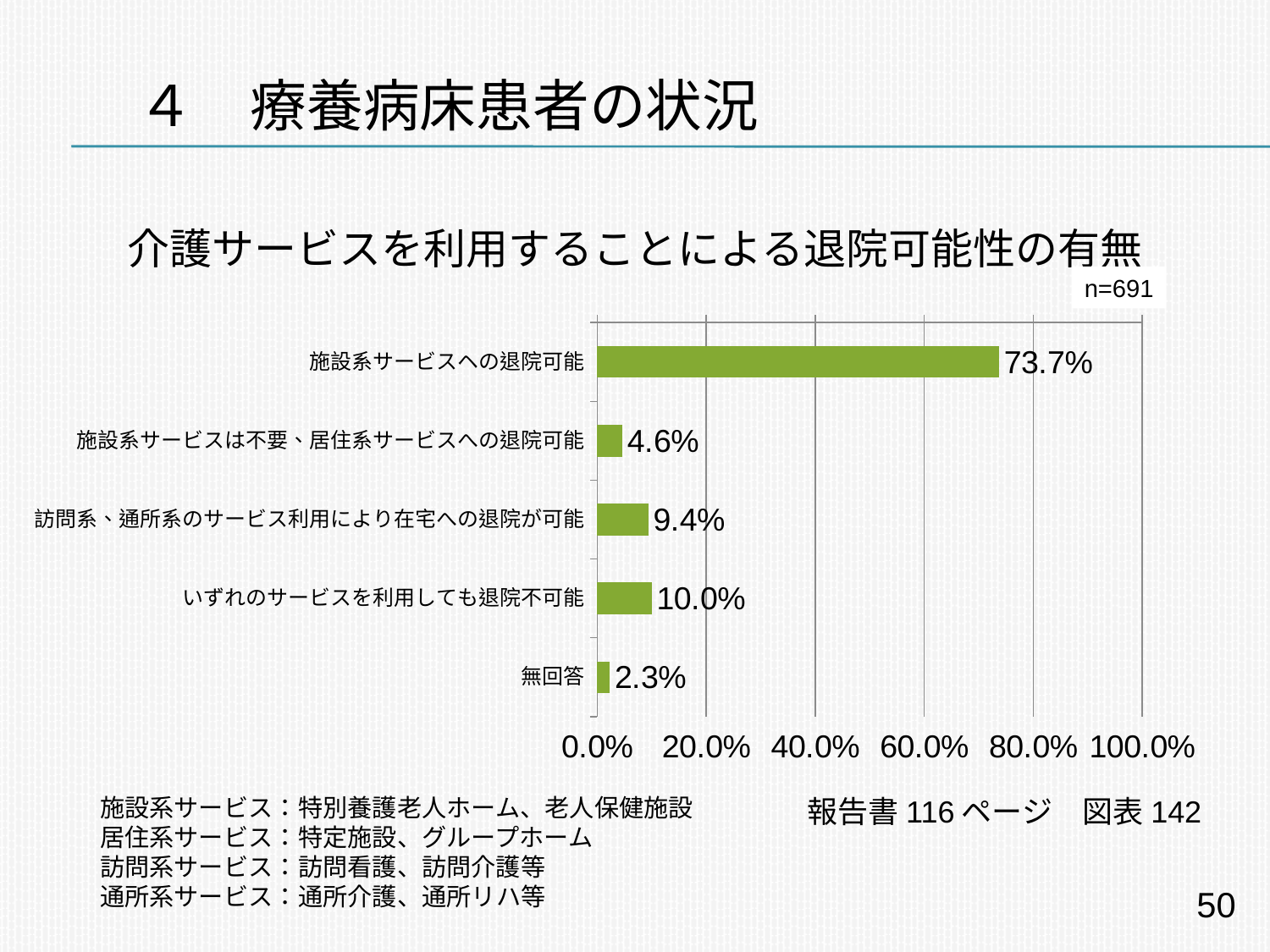

# ４　療養病床患者の状況
介護サービスを利用することによる退院可能性の有無
n=691

### Chart

| Category | 全体 |
|---|---|
| 施設系サービスヘの退院可能 | 0.7370000000000007 |
| 施設系サービスは不要、居住系サービスへの退院可能 | 0.046 |
| 訪問系、通所系のサービス利用により在宅への退院が可能 | 0.09400000000000003 |
| いずれのサービスを利用しても退院不可能 | 0.1 |
| 無回答 | 0.023 |
報告書116ページ　図表142
施設系サービス：特別養護老人ホーム、老人保健施設
居住系サービス：特定施設、グループホーム
訪問系サービス：訪問看護、訪問介護等
通所系サービス：通所介護、通所リハ等
50